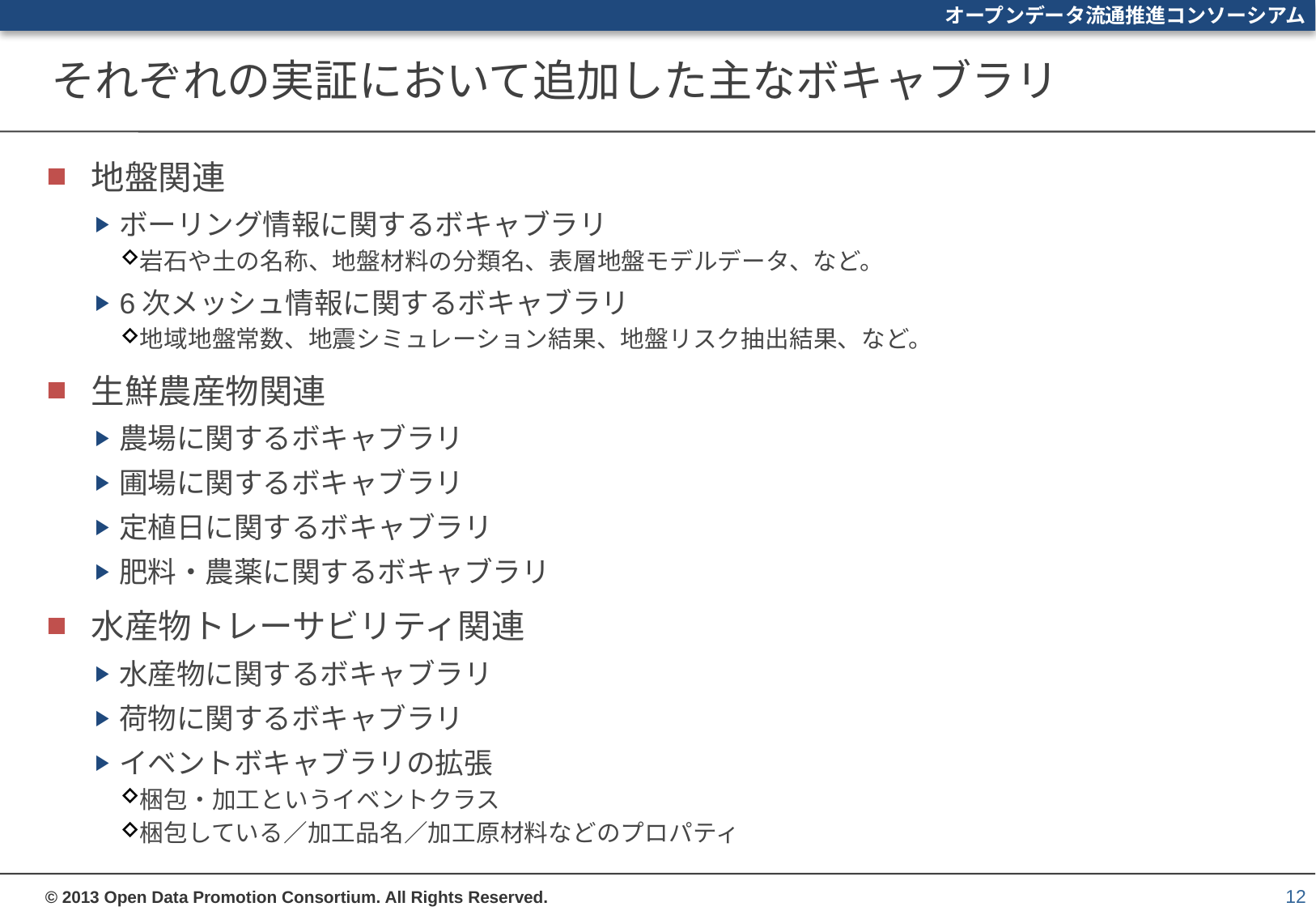

# それぞれの実証において追加した主なボキャブラリ
地盤関連
ボーリング情報に関するボキャブラリ
岩石や土の名称、地盤材料の分類名、表層地盤モデルデータ、など。
6次メッシュ情報に関するボキャブラリ
地域地盤常数、地震シミュレーション結果、地盤リスク抽出結果、など。
生鮮農産物関連
農場に関するボキャブラリ
圃場に関するボキャブラリ
定植日に関するボキャブラリ
肥料・農薬に関するボキャブラリ
水産物トレーサビリティ関連
水産物に関するボキャブラリ
荷物に関するボキャブラリ
イベントボキャブラリの拡張
梱包・加工というイベントクラス
梱包している／加工品名／加工原材料などのプロパティ
12